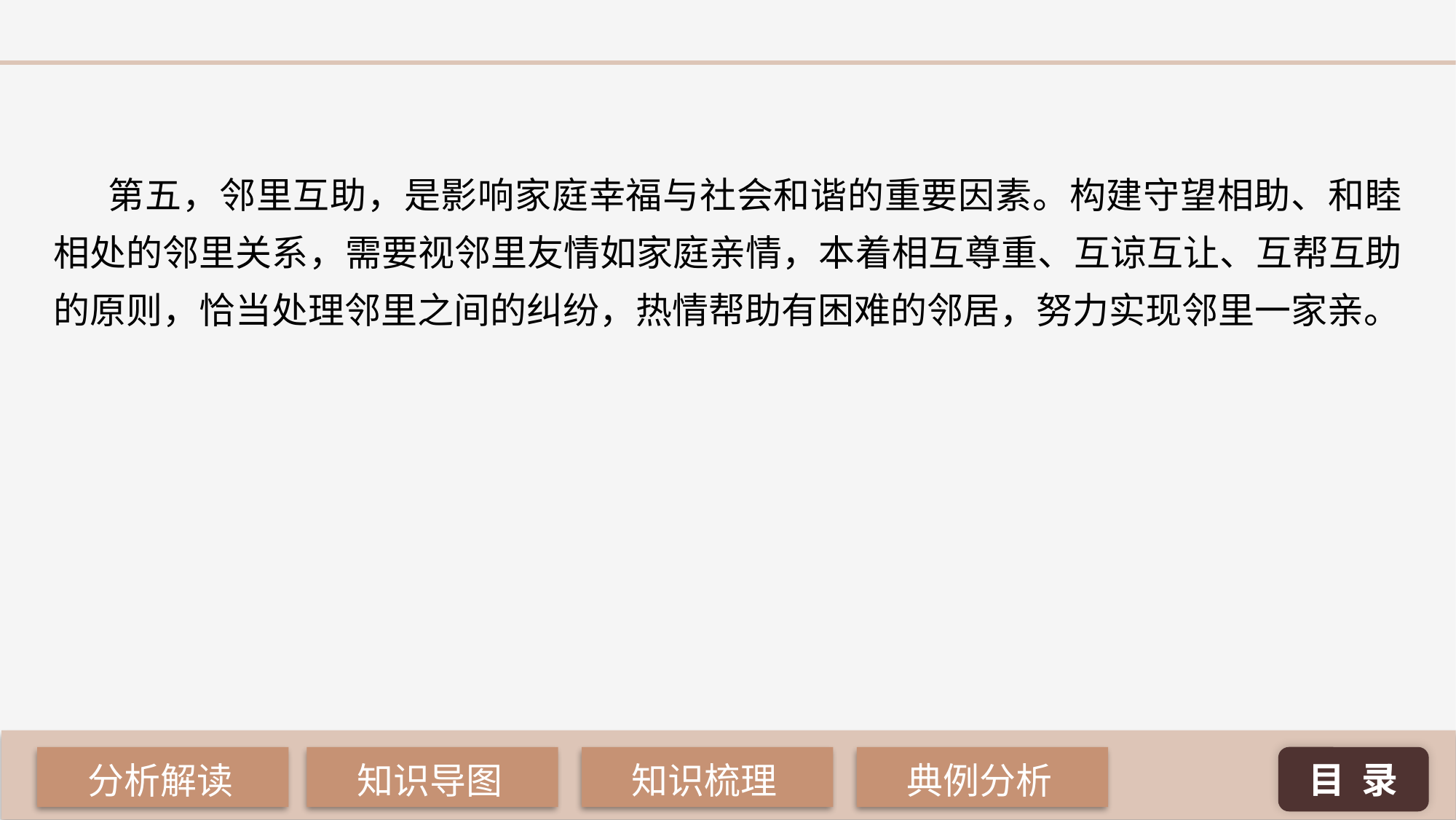

第五，邻里互助，是影响家庭幸福与社会和谐的重要因素。构建守望相助、和睦相处的邻里关系，需要视邻里友情如家庭亲情，本着相互尊重、互谅互让、互帮互助的原则，恰当处理邻里之间的纠纷，热情帮助有困难的邻居，努力实现邻里一家亲。